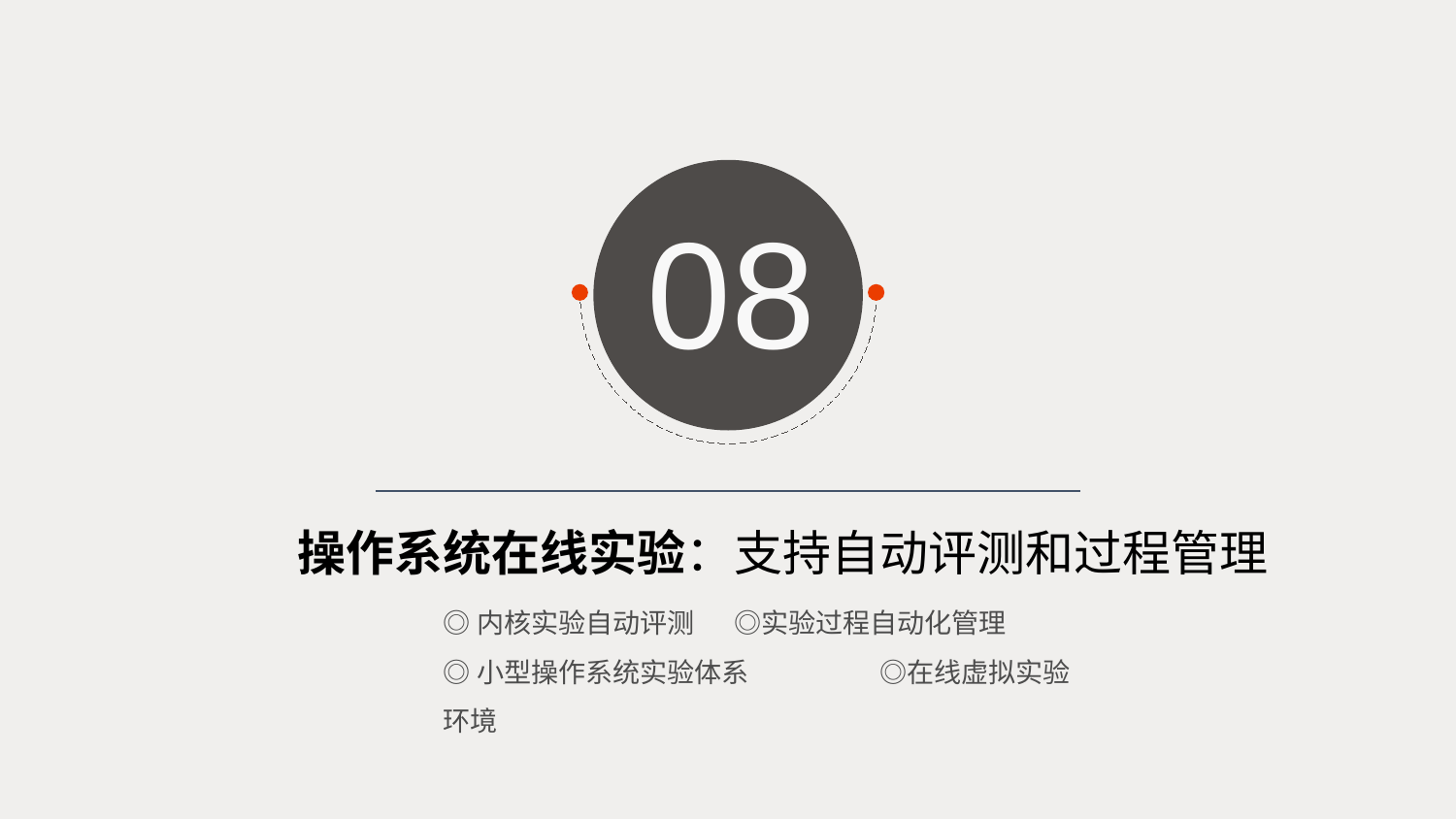

08

操作系统在线实验：支持自动评测和过程管理
◎内核实验自动评测	◎实验过程自动化管理
◎小型操作系统实验体系	◎在线虚拟实验环境